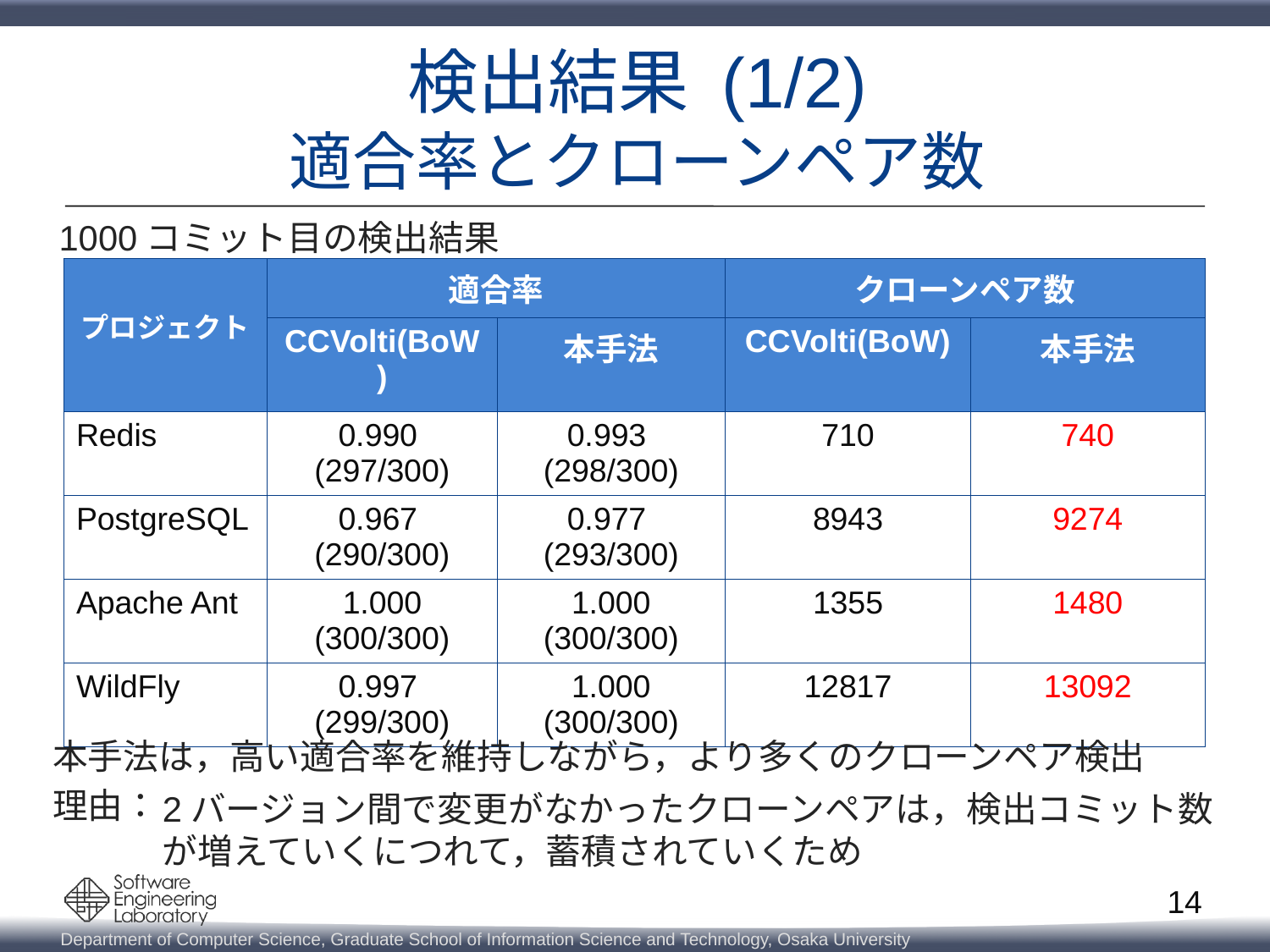

# 検出結果 (1/2) 適合率とクローンペア数
1000コミット目の検出結果
| プロジェクト | 適合率 |  | クローンペア数 |  |
| --- | --- | --- | --- | --- |
|  | CCVolti(BoW) | 本手法 | CCVolti(BoW) | 本手法 |
| Redis | 0.990 (297/300) | 0.993 (298/300) | 710 | 740 |
| PostgreSQL | 0.967 (290/300) | 0.977 (293/300) | 8943 | 9274 |
| Apache Ant | 1.000 (300/300) | 1.000 (300/300) | 1355 | 1480 |
| WildFly | 0.997 (299/300) | 1.000 (300/300) | 12817 | 13092 |
本手法は，高い適合率を維持しながら，より多くのクローンペア検出
理由：
2バージョン間で変更がなかったクローンペアは，検出コミット数が増えていくにつれて，蓄積されていくため
14